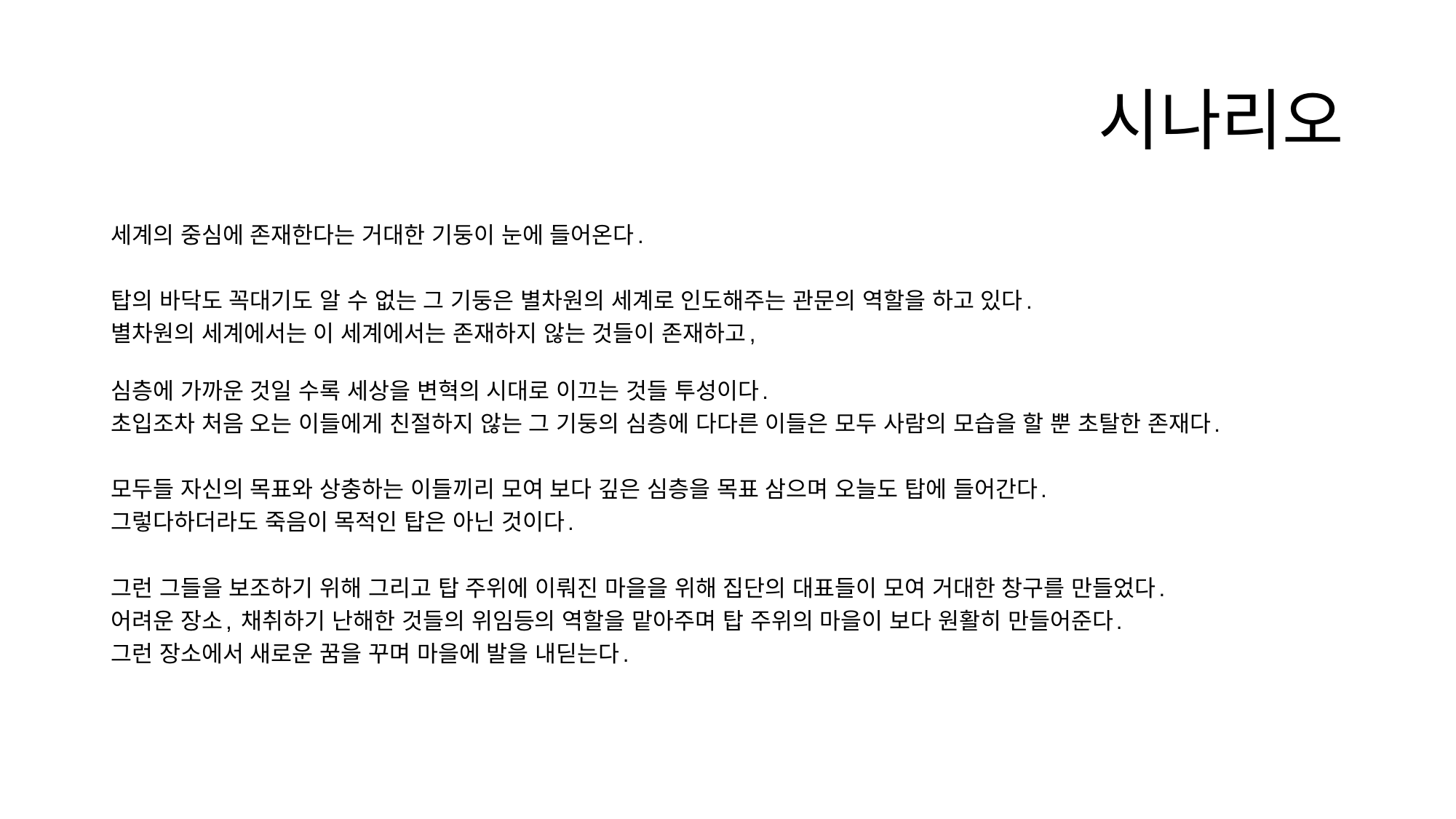

# 시나리오
세계의 중심에 존재한다는 거대한 기둥이 눈에 들어온다.

탑의 바닥도 꼭대기도 알 수 없는 그 기둥은 별차원의 세계로 인도해주는 관문의 역할을 하고 있다.
별차원의 세계에서는 이 세계에서는 존재하지 않는 것들이 존재하고,
심층에 가까운 것일 수록 세상을 변혁의 시대로 이끄는 것들 투성이다.
초입조차 처음 오는 이들에게 친절하지 않는 그 기둥의 심층에 다다른 이들은 모두 사람의 모습을 할 뿐 초탈한 존재다.

모두들 자신의 목표와 상충하는 이들끼리 모여 보다 깊은 심층을 목표 삼으며 오늘도 탑에 들어간다.
그렇다하더라도 죽음이 목적인 탑은 아닌 것이다.

그런 그들을 보조하기 위해 그리고 탑 주위에 이뤄진 마을을 위해 집단의 대표들이 모여 거대한 창구를 만들었다.
어려운 장소, 채취하기 난해한 것들의 위임등의 역할을 맡아주며 탑 주위의 마을이 보다 원활히 만들어준다.
그런 장소에서 새로운 꿈을 꾸며 마을에 발을 내딛는다.